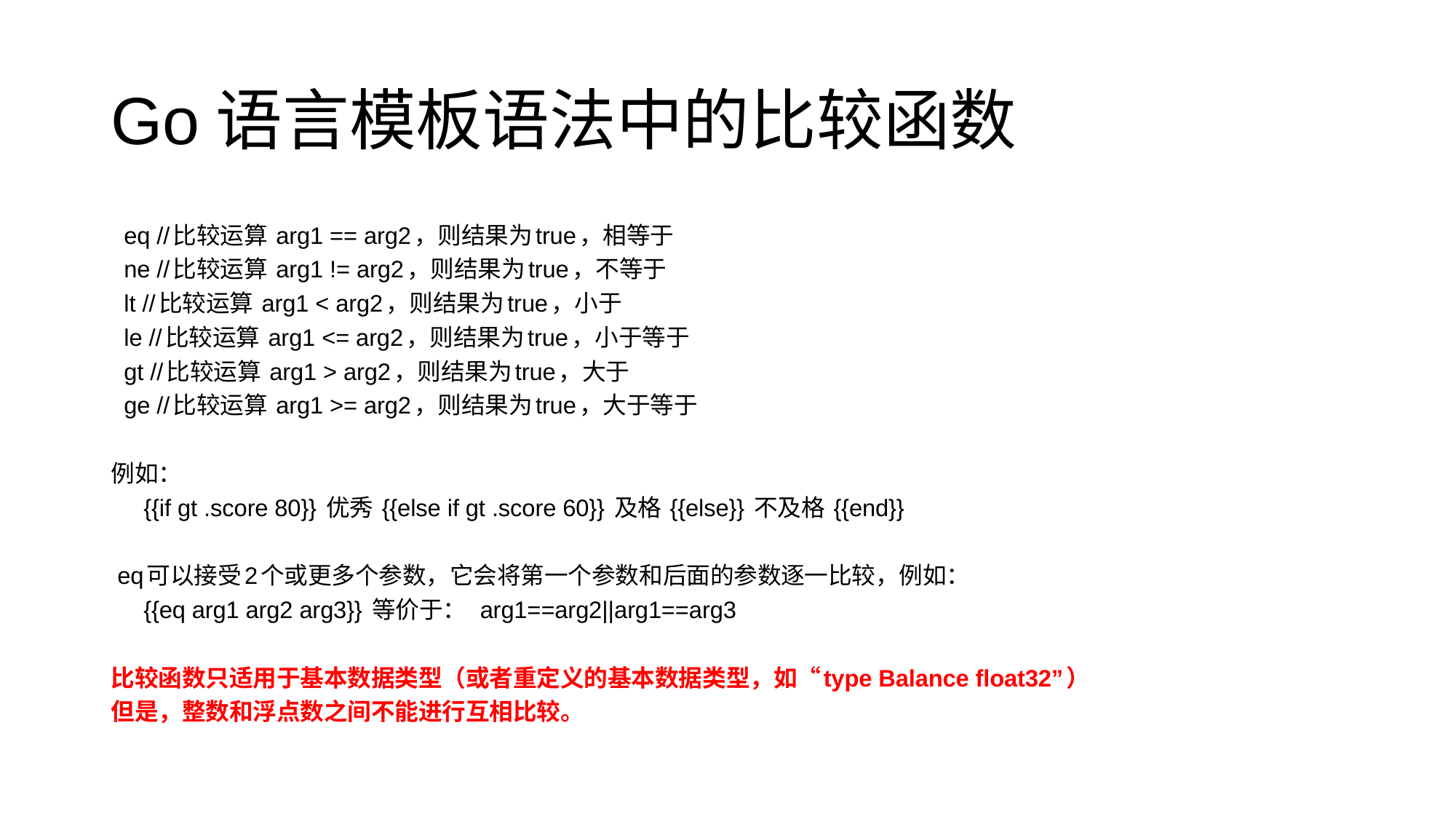

# Go语言模板语法中的比较函数
  eq //比较运算 arg1 == arg2，则结果为true，相等于
  ne //比较运算 arg1 != arg2，则结果为true，不等于
  lt //比较运算 arg1 < arg2，则结果为true，小于
  le //比较运算 arg1 <= arg2，则结果为true，小于等于
  gt //比较运算 arg1 > arg2，则结果为true，大于
  ge //比较运算 arg1 >= arg2，则结果为true，大于等于

例如：
     {{if gt .score 80}} 优秀 {{else if gt .score 60}} 及格 {{else}} 不及格 {{end}}

 eq可以接受2个或更多个参数，它会将第一个参数和后面的参数逐一比较，例如：
     {{eq arg1 arg2 arg3}} 等价于：  arg1==arg2||arg1==arg3

比较函数只适用于基本数据类型（或者重定义的基本数据类型，如“type Balance float32”）
但是，整数和浮点数之间不能进行互相比较。